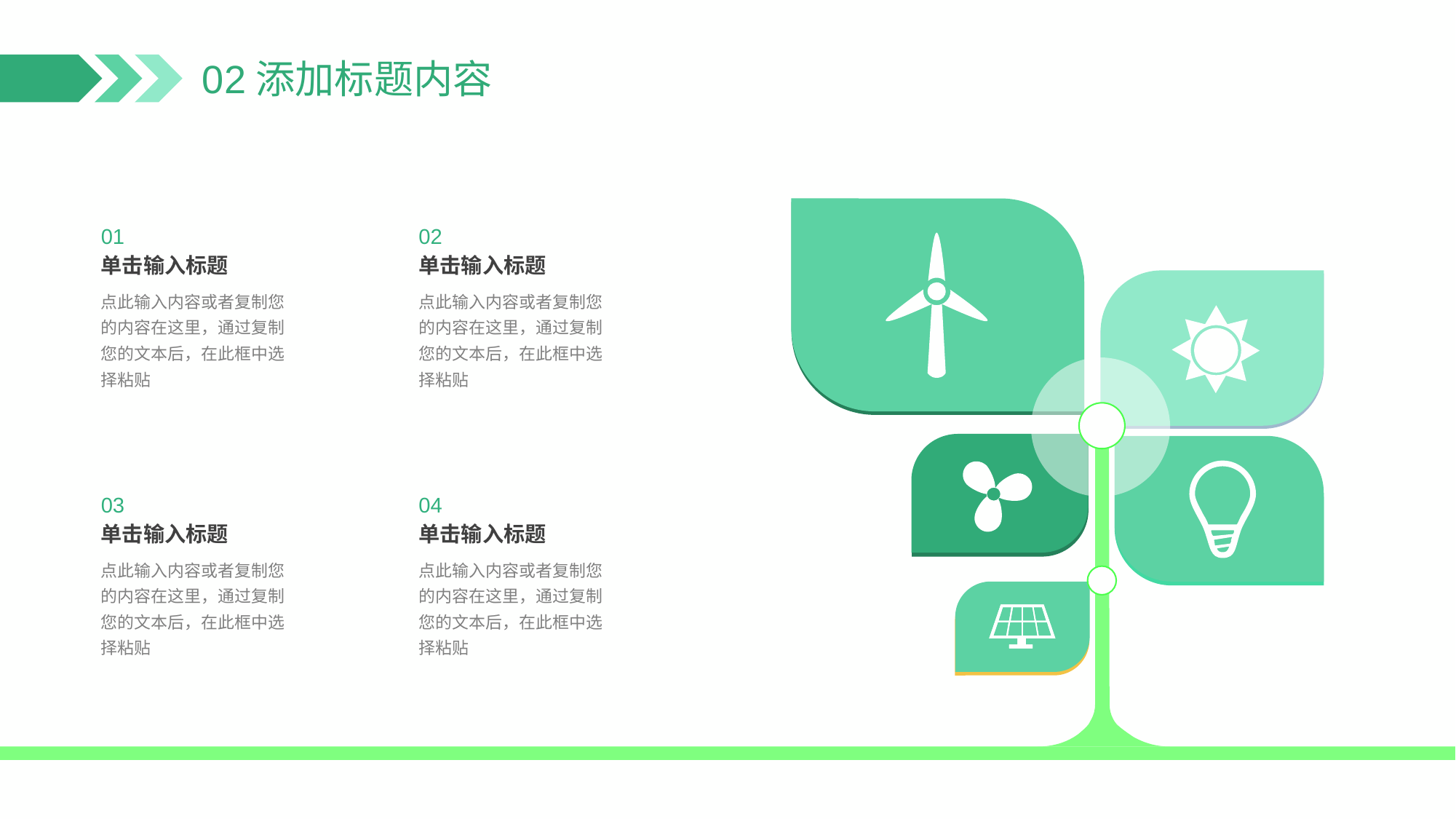

02添加标题内容

01
02

单击输入标题
单击输入标题

点此输入内容或者复制您的内容在这里，通过复制您的文本后，在此框中选择粘贴
点此输入内容或者复制您的内容在这里，通过复制您的文本后，在此框中选择粘贴

03
04
单击输入标题
单击输入标题
点此输入内容或者复制您的内容在这里，通过复制您的文本后，在此框中选择粘贴
点此输入内容或者复制您的内容在这里，通过复制您的文本后，在此框中选择粘贴